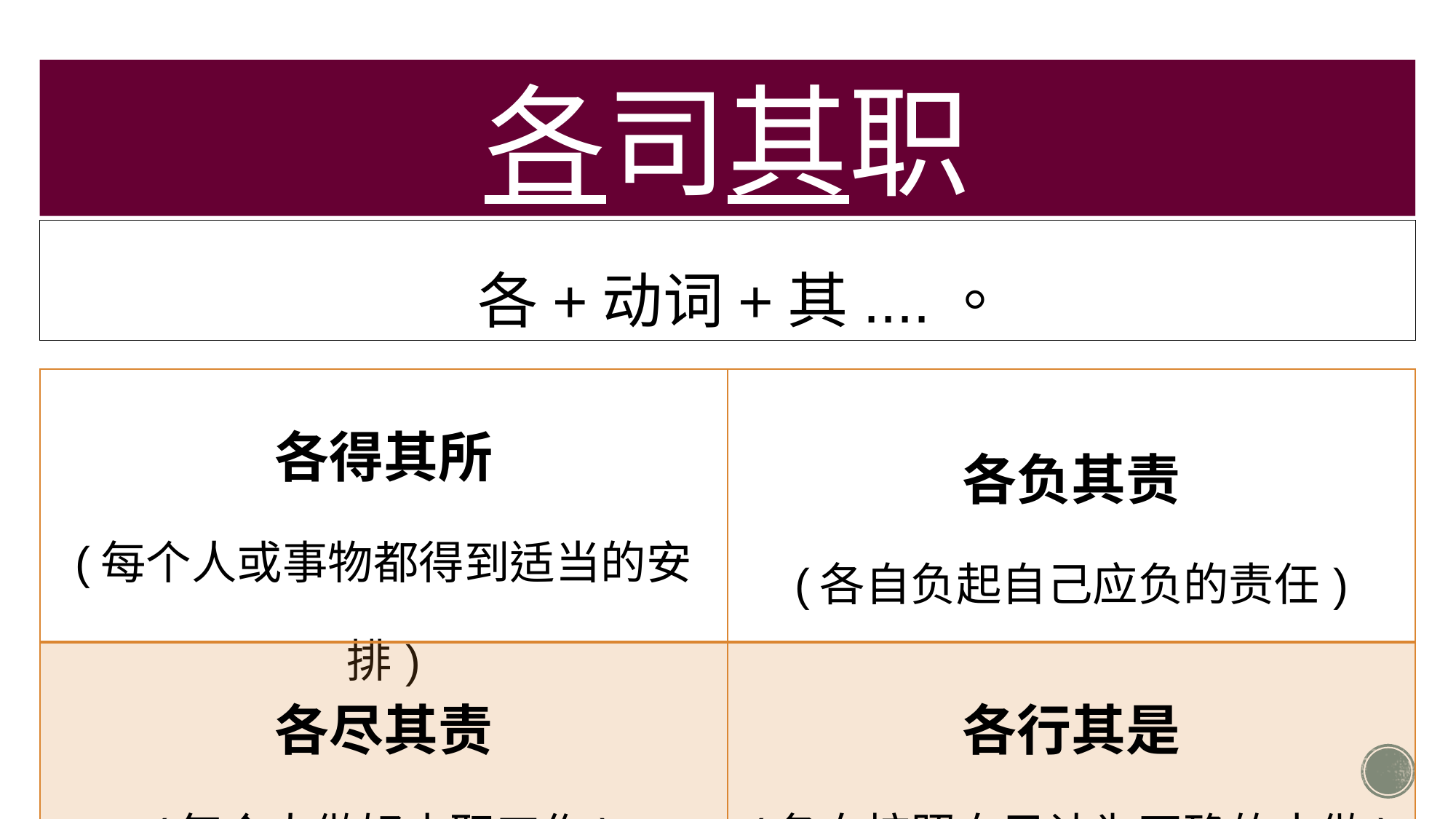

各司其职
 各+动词+其....。
| 各得其所 (每个人或事物都得到适当的安排) | 各负其责 (各自负起自己应负的责任) |
| --- | --- |
| 各尽其责 (每个人做好本职工作) | 各行其是 (各自按照自己认为正确的去做) |